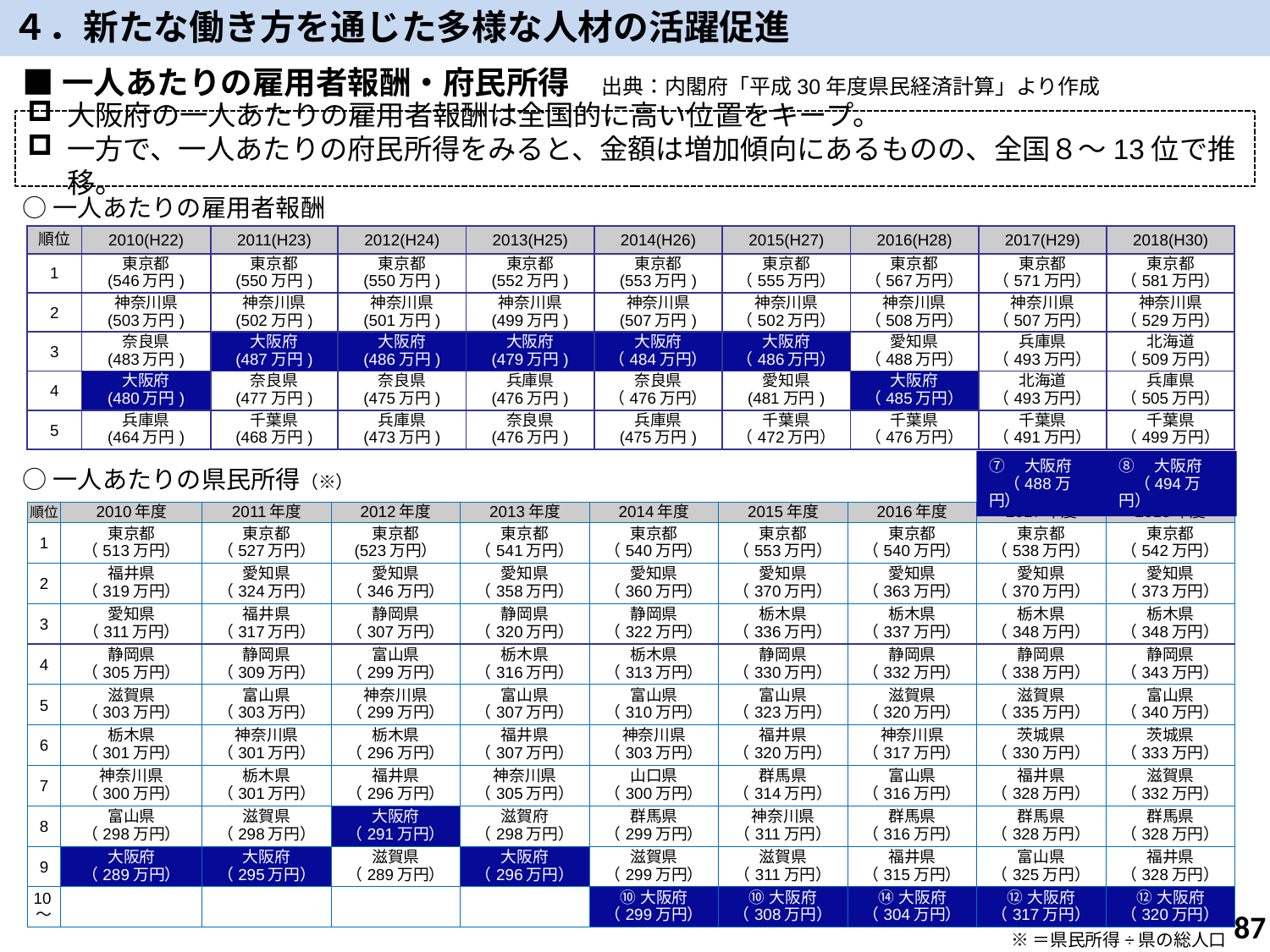

４．新たな働き方を通じた多様な人材の活躍促進
■一人あたりの雇用者報酬・府民所得　出典：内閣府「平成30年度県民経済計算」より作成
大阪府の一人あたりの雇用者報酬は全国的に高い位置をキープ。
一方で、一人あたりの府民所得をみると、金額は増加傾向にあるものの、全国８～13位で推移。
○一人あたりの雇用者報酬
| 順位 | 2010(H22) | 2011(H23) | 2012(H24) | 2013(H25) | 2014(H26) | 2015(H27) | 2016(H28) | 2017(H29) | 2018(H30) |
| --- | --- | --- | --- | --- | --- | --- | --- | --- | --- |
| 1 | 東京都 (546万円) | 東京都 (550万円) | 東京都 (550万円) | 東京都 (552万円) | 東京都 (553万円) | 東京都 （555万円） | 東京都 （567万円） | 東京都 （571万円） | 東京都 （581万円） |
| 2 | 神奈川県 (503万円) | 神奈川県 (502万円) | 神奈川県 (501万円) | 神奈川県 (499万円) | 神奈川県 (507万円) | 神奈川県 （502万円） | 神奈川県 （508万円） | 神奈川県 （507万円） | 神奈川県 （529万円） |
| 3 | 奈良県 (483万円) | 大阪府 (487万円) | 大阪府 (486万円) | 大阪府 (479万円) | 大阪府 （484万円） | 大阪府 （486万円） | 愛知県 （488万円） | 兵庫県 （493万円） | 北海道 （509万円） |
| 4 | 大阪府 (480万円) | 奈良県 (477万円) | 奈良県 (475万円) | 兵庫県 (476万円) | 奈良県 （476万円） | 愛知県 (481万円) | 大阪府 （485万円） | 北海道 （493万円） | 兵庫県 （505万円） |
| 5 | 兵庫県 (464万円) | 千葉県 (468万円) | 兵庫県 (473万円) | 奈良県 (476万円) | 兵庫県 (475万円) | 千葉県 （472万円） | 千葉県 （476万円） | 千葉県 （491万円） | 千葉県 （499万円） |
⑦　大阪府
　（488万円）
⑧　大阪府
　（494万円）
○一人あたりの県民所得（※）
| 順位 | 2010年度 | 2011年度 | 2012年度 | 2013年度 | 2014年度 | 2015年度 | 2016年度 | 2017年度 | 2018年度 |
| --- | --- | --- | --- | --- | --- | --- | --- | --- | --- |
| 1 | 東京都 （513万円） | 東京都 （527万円） | 東京都 (523万円） | 東京都 （541万円） | 東京都 （540万円） | 東京都 （553万円） | 東京都 （540万円） | 東京都 （538万円） | 東京都 （542万円） |
| 2 | 福井県 （319万円） | 愛知県 （324万円） | 愛知県 （346万円） | 愛知県 （358万円） | 愛知県 （360万円） | 愛知県 （370万円） | 愛知県 （363万円） | 愛知県 （370万円） | 愛知県 （373万円） |
| 3 | 愛知県 （311万円） | 福井県 （317万円） | 静岡県 （307万円） | 静岡県 （320万円） | 静岡県 （322万円） | 栃木県 （336万円） | 栃木県 （337万円） | 栃木県 （348万円） | 栃木県 （348万円） |
| 4 | 静岡県 （305万円） | 静岡県 （309万円） | 富山県 （299万円） | 栃木県 （316万円） | 栃木県 （313万円） | 静岡県 （330万円） | 静岡県 （332万円） | 静岡県 （338万円） | 静岡県 （343万円） |
| 5 | 滋賀県 （303万円） | 富山県 （303万円） | 神奈川県 （299万円） | 富山県 （307万円） | 富山県 （310万円） | 富山県 （323万円） | 滋賀県 （320万円） | 滋賀県 （335万円） | 富山県 （340万円） |
| 6 | 栃木県 （301万円） | 神奈川県 （301万円） | 栃木県 （296万円） | 福井県 （307万円） | 神奈川県 （303万円） | 福井県 （320万円） | 神奈川県 （317万円） | 茨城県 （330万円） | 茨城県 （333万円） |
| 7 | 神奈川県 （300万円） | 栃木県 （301万円） | 福井県 （296万円） | 神奈川県 （305万円） | 山口県 （300万円） | 群馬県 （314万円） | 富山県 （316万円） | 福井県 （328万円） | 滋賀県 （332万円） |
| 8 | 富山県 （298万円） | 滋賀県 （298万円） | 大阪府 （291万円） | 滋賀府 （298万円） | 群馬県 （299万円） | 神奈川県 （311万円） | 群馬県 （316万円） | 群馬県 （328万円） | 群馬県 （328万円） |
| 9 | 大阪府 （289万円） | 大阪府 （295万円） | 滋賀県 （289万円） | 大阪府 （296万円） | 滋賀県 （299万円） | 滋賀県 （311万円） | 福井県 （315万円） | 富山県 （325万円） | 福井県 （328万円） |
| 10～ |  |  |  |  | ⑩大阪府 （299万円） | ⑩大阪府 （308万円） | ⑭大阪府 （304万円） | ⑫大阪府 （317万円） | ⑫大阪府 （320万円） |
87
※＝県民所得÷県の総人口